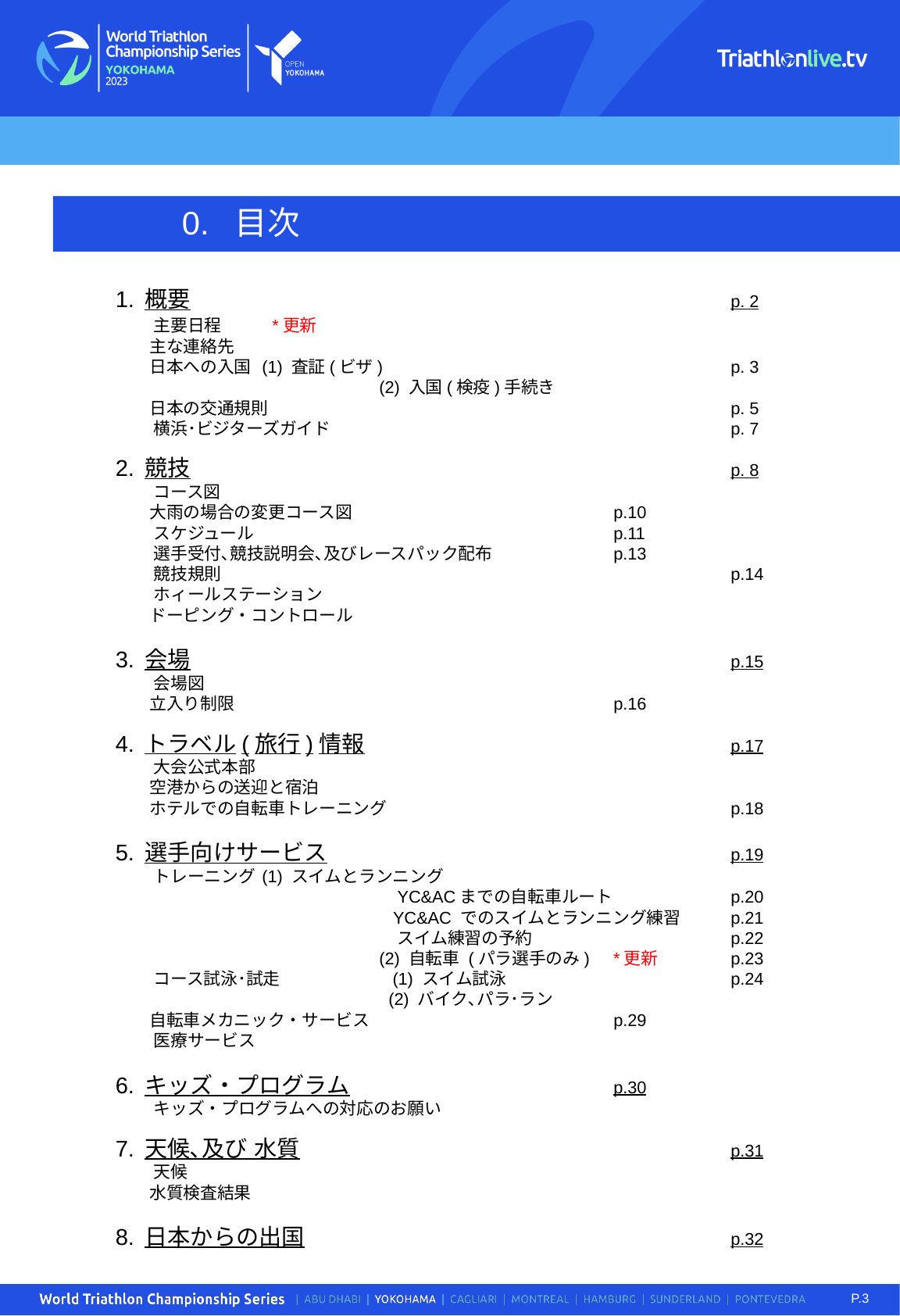

0.  目次
概要					p. 2
 主要日程	 *更新
 主な連絡先
 日本への入国	(1) 査証(ビザ)			p. 3
		(2) 入国(検疫)手続き
 日本の交通規則				p. 5
 横浜･ビジターズガイド				p. 7
競技					p. 8
 コース図
 大雨の場合の変更コース図			p.10
 スケジュール				p.11
 選手受付､競技説明会､及びレースパック配布		p.13
 競技規則					p.14
 ホィールステーション
 ドーピング・コントロール
会場					p.15
 会場図
 立入り制限				p.16
トラベル(旅行)情報				p.17
 大会公式本部
 空港からの送迎と宿泊
 ホテルでの自転車トレーニング			p.18
選手向けサービス				p.19
 トレーニング	(1) スイムとランニング
		   YC&ACまでの自転車ルート		p.20
		   YC&AC でのスイムとランニング練習	p.21
		   スイム練習の予約		p.22
		(2) 自転車 (パラ選手のみ)     *更新	p.23
 コース試泳･試走	  (1) スイム試泳		p.24
		  (2) バイク､パラ･ラン
 自転車メカニック・サービス			p.29
 医療サービス
キッズ・プログラム			p.30
 キッズ・プログラムへの対応のお願い
天候､及び 水質				p.31
 天候
 水質検査結果
日本からの出国				p.32